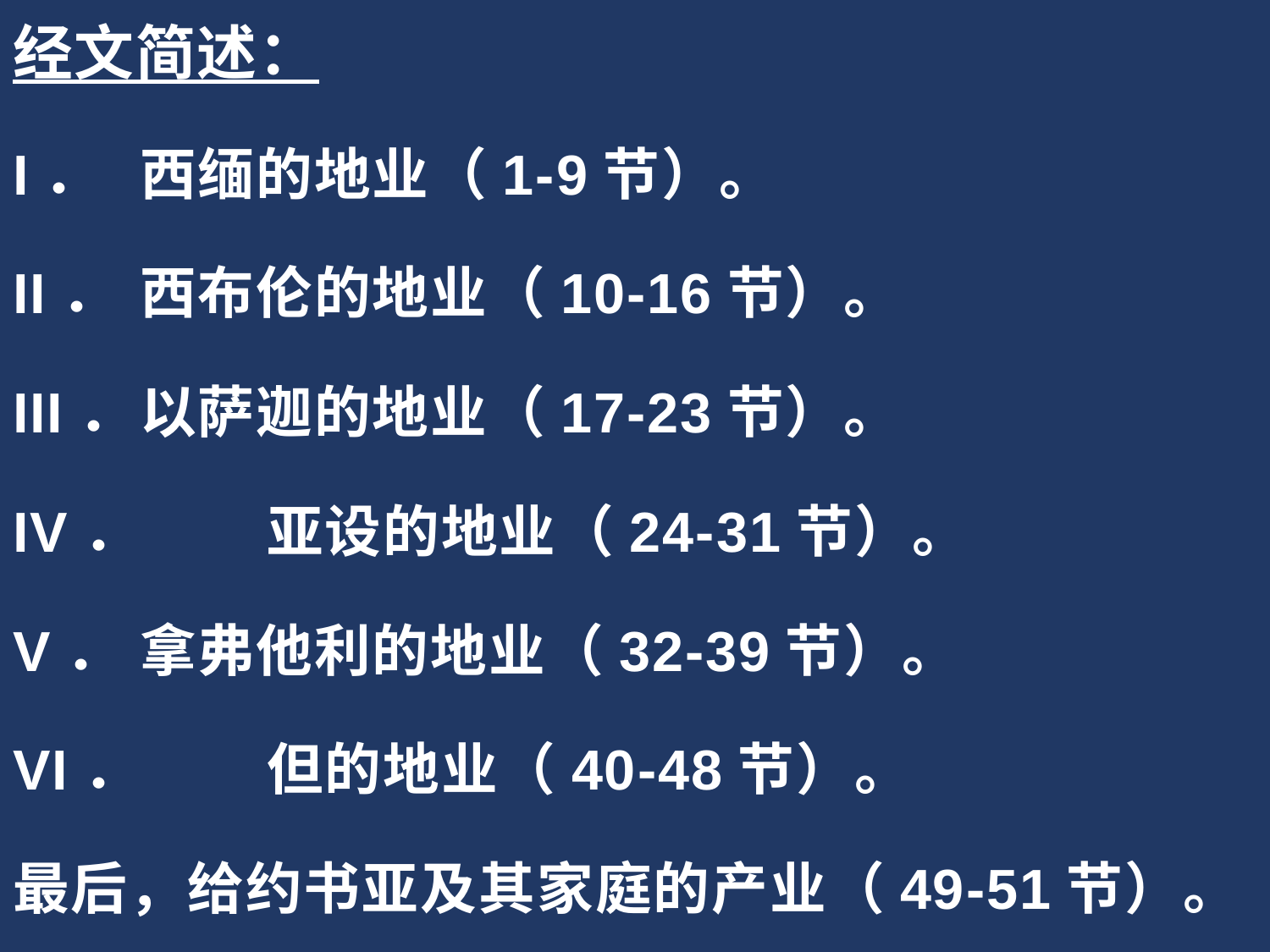

经文简述：
I．	西缅的地业（1-9节）。
II．	西布伦的地业（10-16节）。
III．	以萨迦的地业（17-23节）。
IV．	亚设的地业（24-31节）。
V．	拿弗他利的地业（32-39节）。
VI．	但的地业（40-48节）。
最后，给约书亚及其家庭的产业（49-51节）。